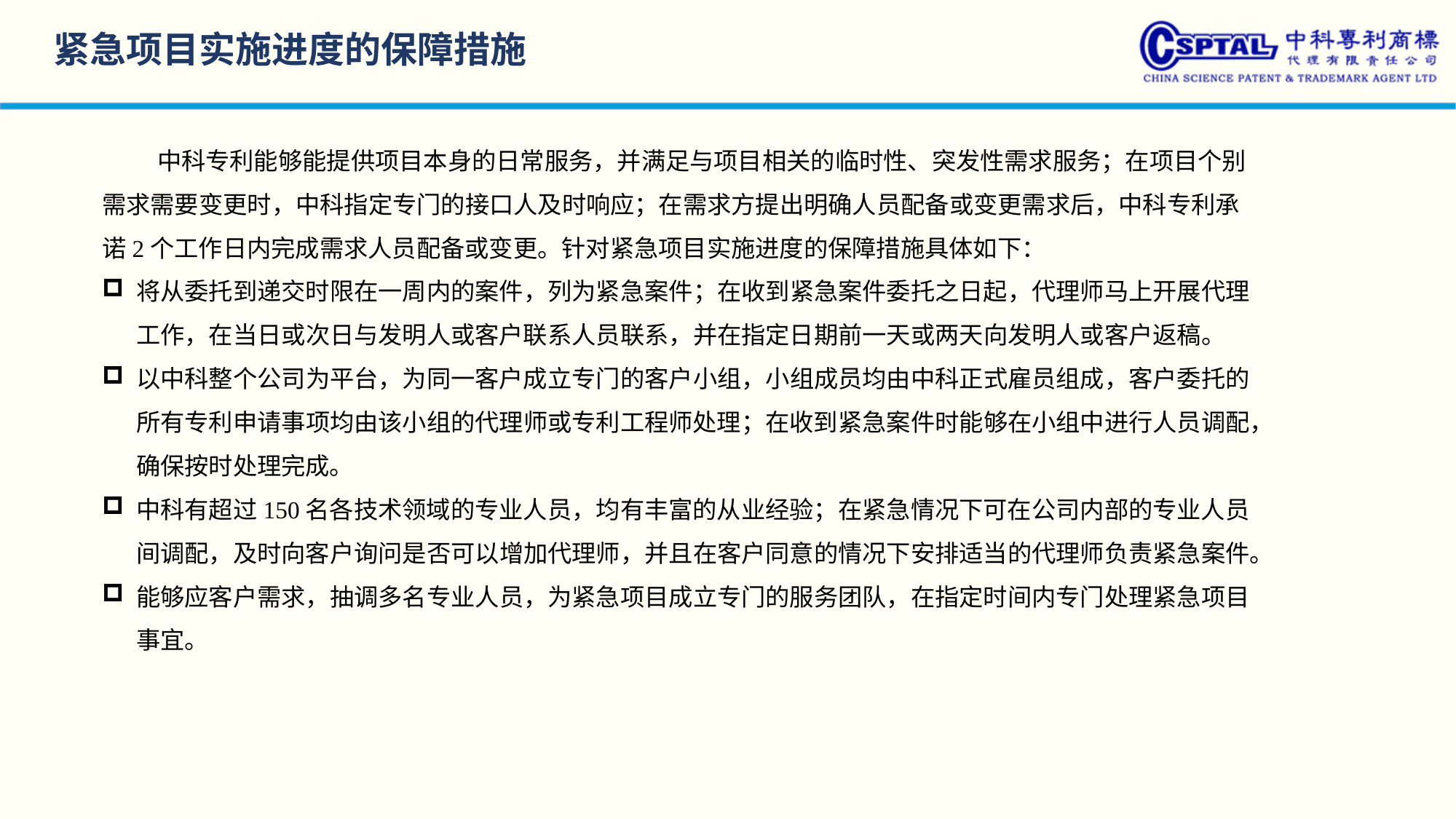

紧急项目实施进度的保障措施
         中科专利能够能提供项目本身的日常服务，并满足与项目相关的临时性、突发性需求服务；在项目个别需求需要变更时，中科指定专门的接口人及时响应；在需求方提出明确人员配备或变更需求后，中科专利承诺2个工作日内完成需求人员配备或变更。针对紧急项目实施进度的保障措施具体如下：
将从委托到递交时限在一周内的案件，列为紧急案件；在收到紧急案件委托之日起，代理师马上开展代理工作，在当日或次日与发明人或客户联系人员联系，并在指定日期前一天或两天向发明人或客户返稿。
以中科整个公司为平台，为同一客户成立专门的客户小组，小组成员均由中科正式雇员组成，客户委托的所有专利申请事项均由该小组的代理师或专利工程师处理；在收到紧急案件时能够在小组中进行人员调配，确保按时处理完成。
中科有超过150名各技术领域的专业人员，均有丰富的从业经验；在紧急情况下可在公司内部的专业人员间调配，及时向客户询问是否可以增加代理师，并且在客户同意的情况下安排适当的代理师负责紧急案件。
能够应客户需求，抽调多名专业人员，为紧急项目成立专门的服务团队，在指定时间内专门处理紧急项目事宜。